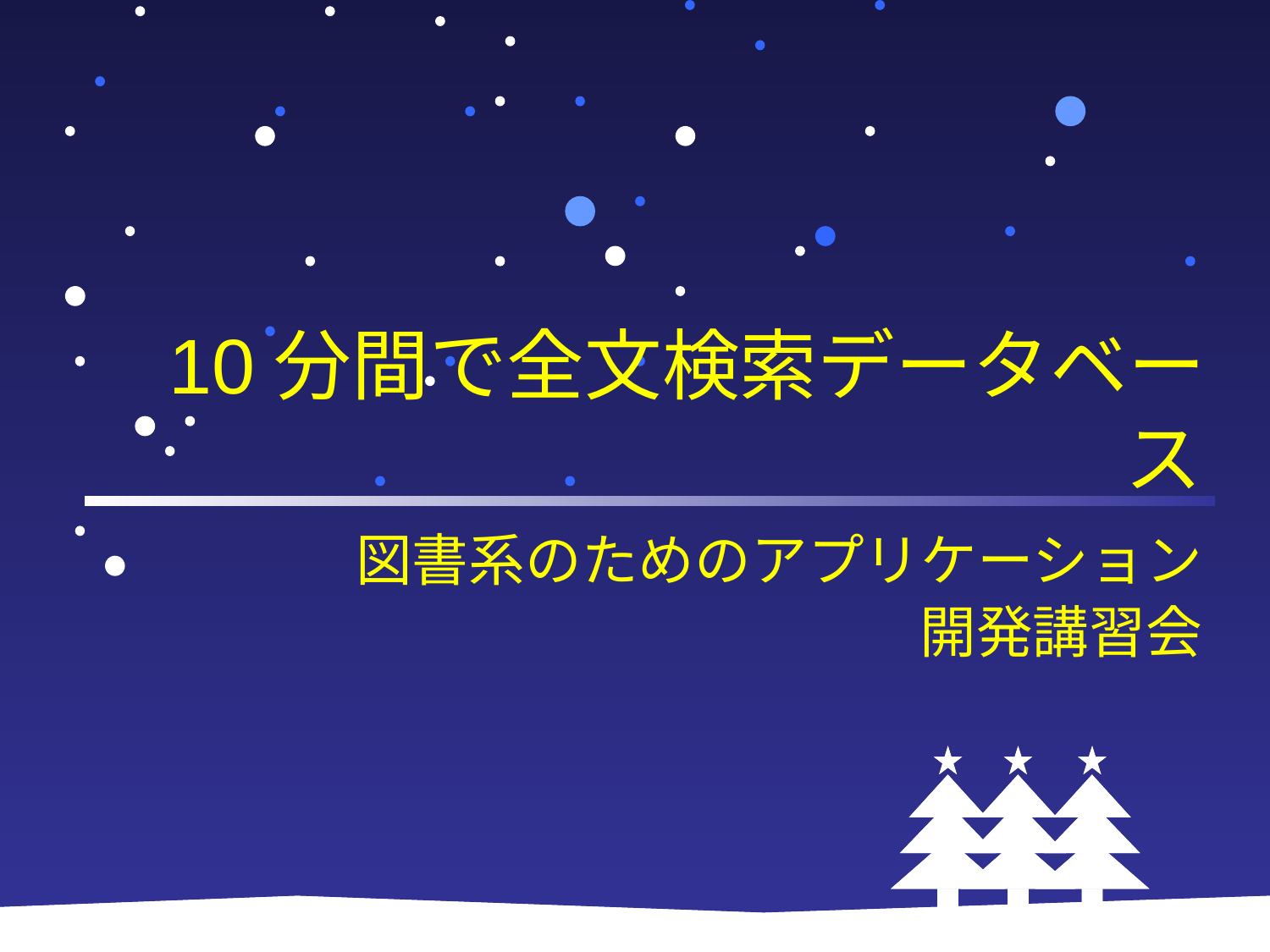

# 10分間で全文検索データベース
図書系のためのアプリケーション
開発講習会